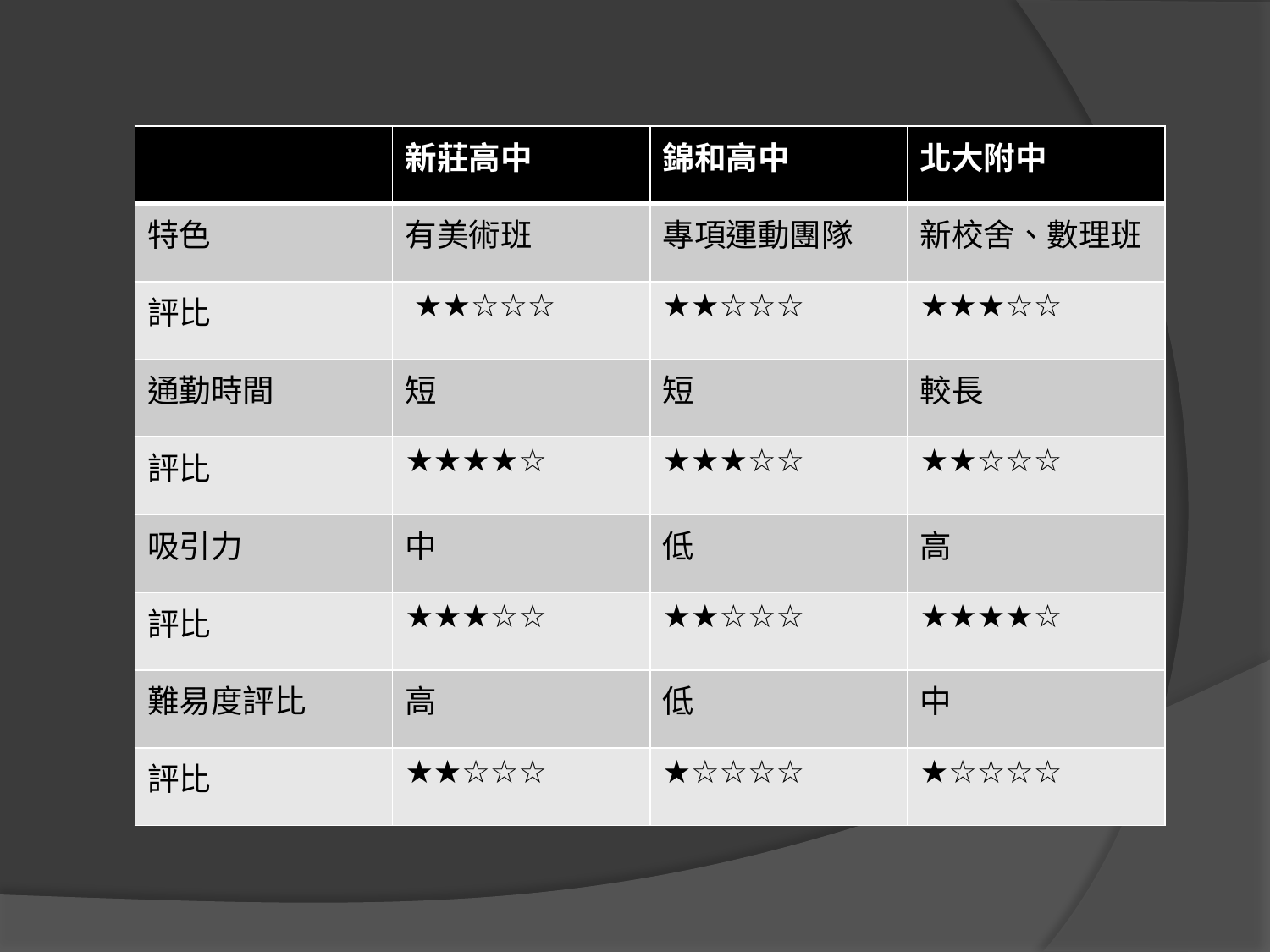

|  | 新莊高中 | 錦和高中 | 北大附中 |
| --- | --- | --- | --- |
| 特色 | 有美術班 | 專項運動團隊 | 新校舍、數理班 |
| 評比 | ★★☆☆☆ | ★★☆☆☆ | ★★★☆☆ |
| 通勤時間 | 短 | 短 | 較長 |
| 評比 | ★★★★☆ | ★★★☆☆ | ★★☆☆☆ |
| 吸引力 | 中 | 低 | 高 |
| 評比 | ★★★☆☆ | ★★☆☆☆ | ★★★★☆ |
| 難易度評比 | 高 | 低 | 中 |
| 評比 | ★★☆☆☆ | ★☆☆☆☆ | ★☆☆☆☆ |